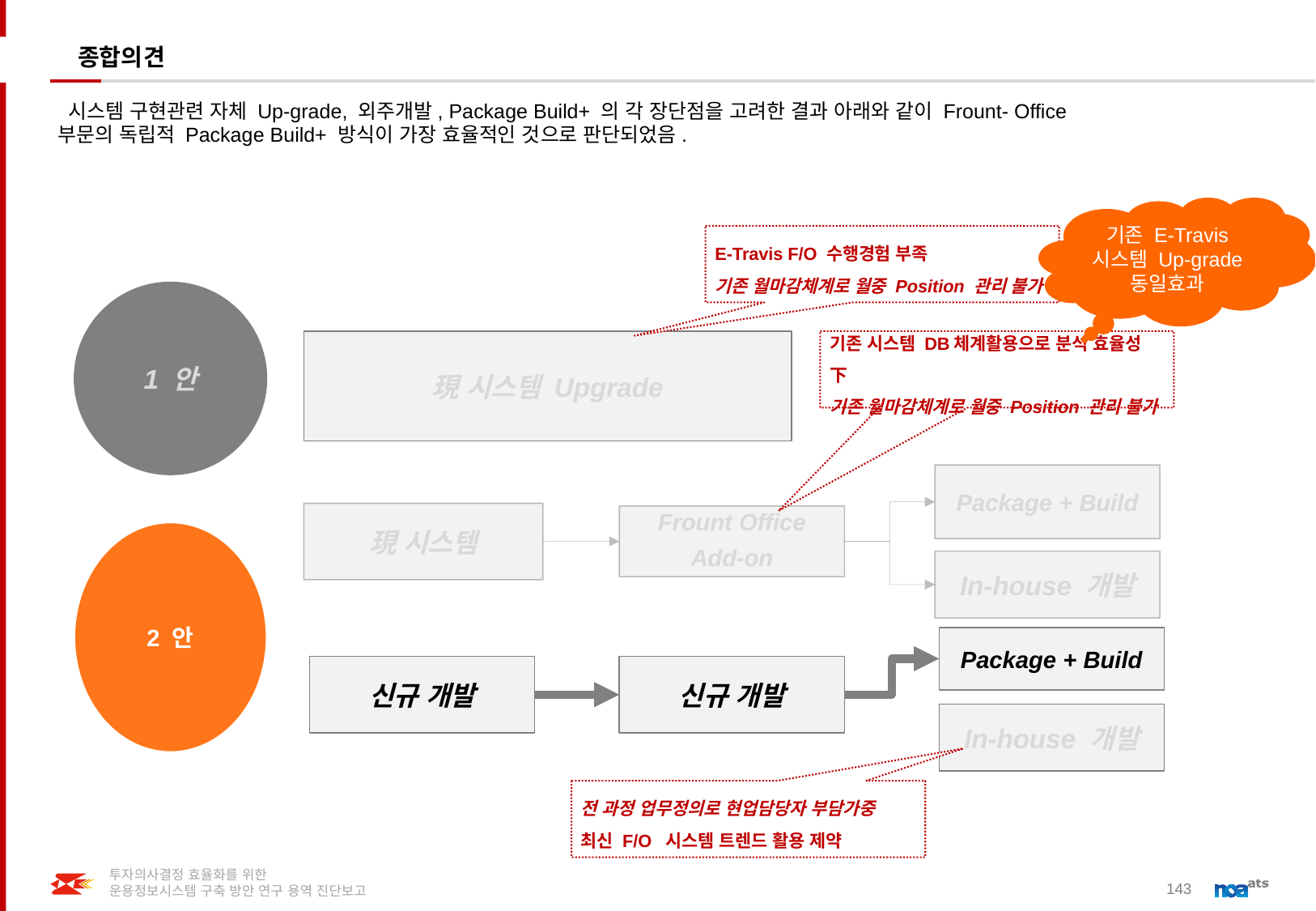

# 종합의견
 시스템 구현관련 자체 Up-grade, 외주개발, Package Build+ 의 각 장단점을 고려한 결과 아래와 같이 Frount- Office 부문의 독립적 Package Build+ 방식이 가장 효율적인 것으로 판단되었음.
기존 E-Travis 시스템 Up-grade 동일효과
E-Travis F/O 수행경험 부족
기존 월마감체계로 월중 Position 관리 불가
1 안
現 시스템 Upgrade
기존 시스템 DB체계활용으로 분석 효율성 下
기존 월마감체계로 월중 Position 관리 불가
Package + Build
現 시스템
Frount Office
Add-on
2 안
In-house 개발
Package + Build
신규 개발
신규 개발
In-house 개발
전 과정 업무정의로 현업담당자 부담가중
최신 F/O  시스템 트렌드 활용 제약